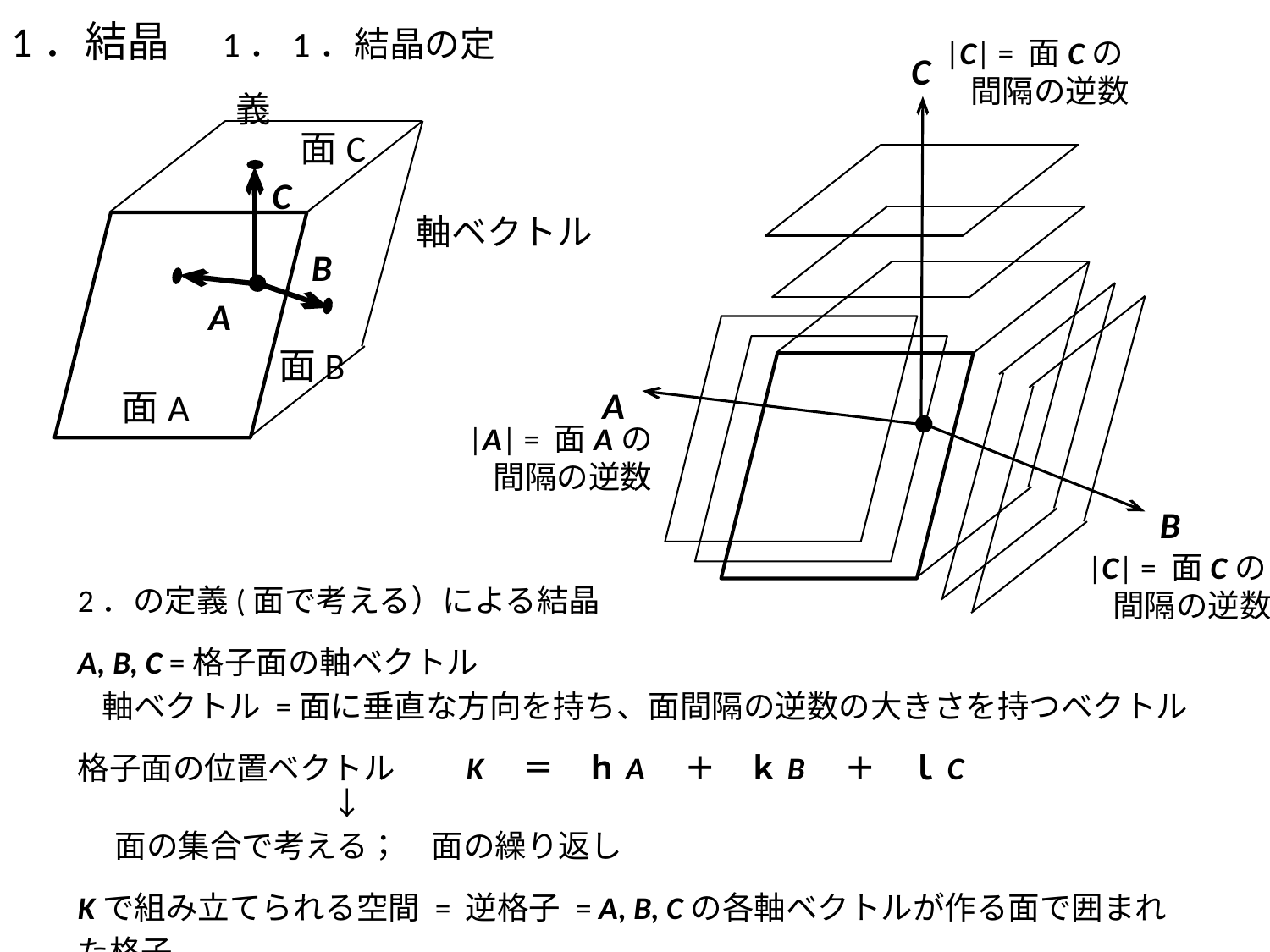

1．結晶　1．1．結晶の定義

|C| = 面Cの
間隔の逆数
C
面C

C

B

A

面B
面A
軸ベクトル

A
|A| = 面Aの
間隔の逆数

B
|C| = 面Cの
間隔の逆数
2．の定義(面で考える）による結晶
A, B, C =格子面の軸ベクトル
軸ベクトル =面に垂直な方向を持ち、面間隔の逆数の大きさを持つベクトル
格子面の位置ベクトル　　K　＝　ｈA　＋　ｋB　＋　ｌC
　　　　　　　	↓
面の集合で考える；　面の繰り返し
Kで組み立てられる空間 = 逆格子 = A, B, Cの各軸ベクトルが作る面で囲まれた格子